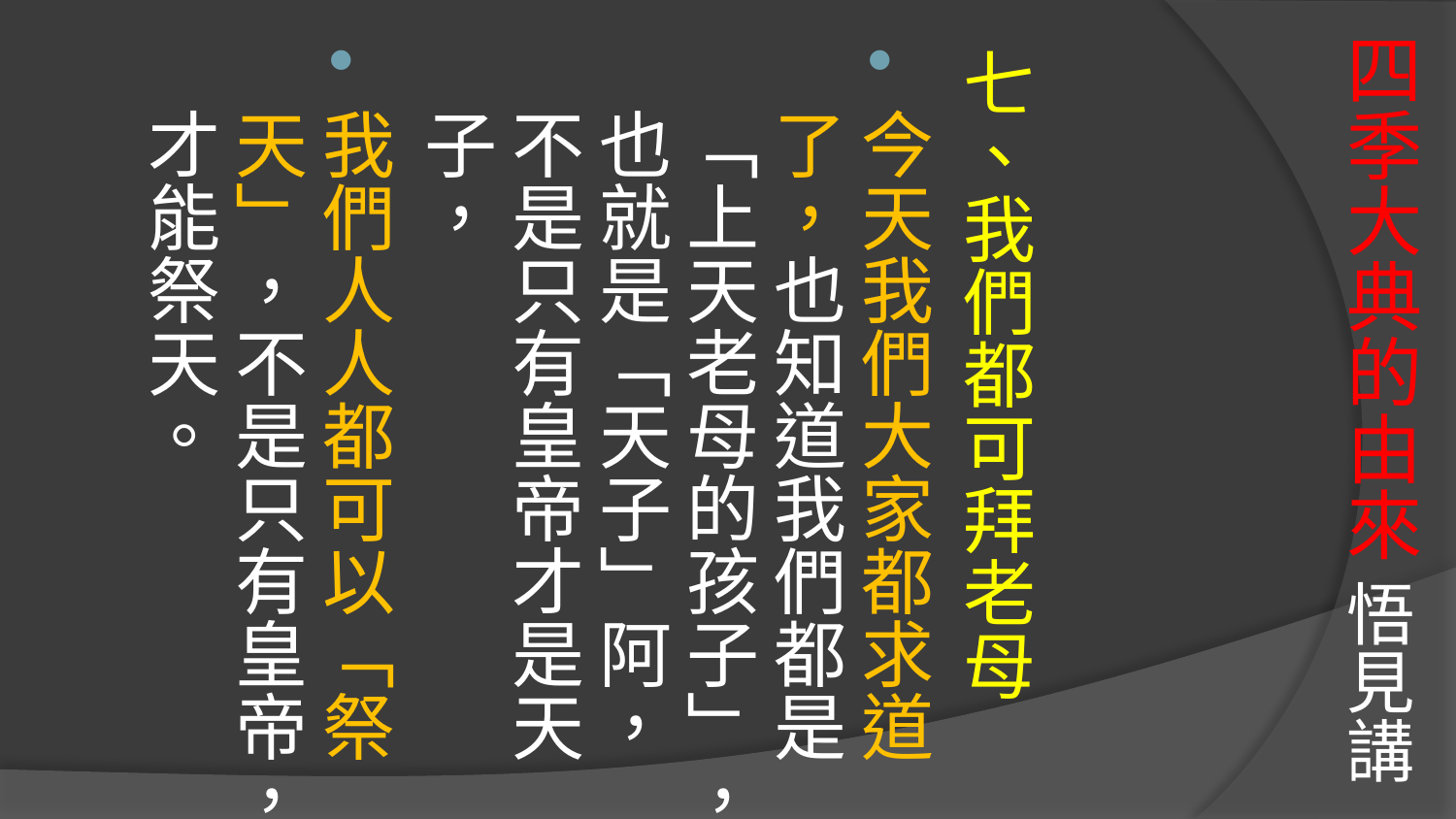

# 四季大典的由來 悟見講
七、我們都可拜老母
今天我們大家都求道了，也知道我們都是「上天老母的孩子」，也就是「天子」阿，不是只有皇帝才是天子，
我們人人都可以「祭天」，不是只有皇帝，才能祭天。